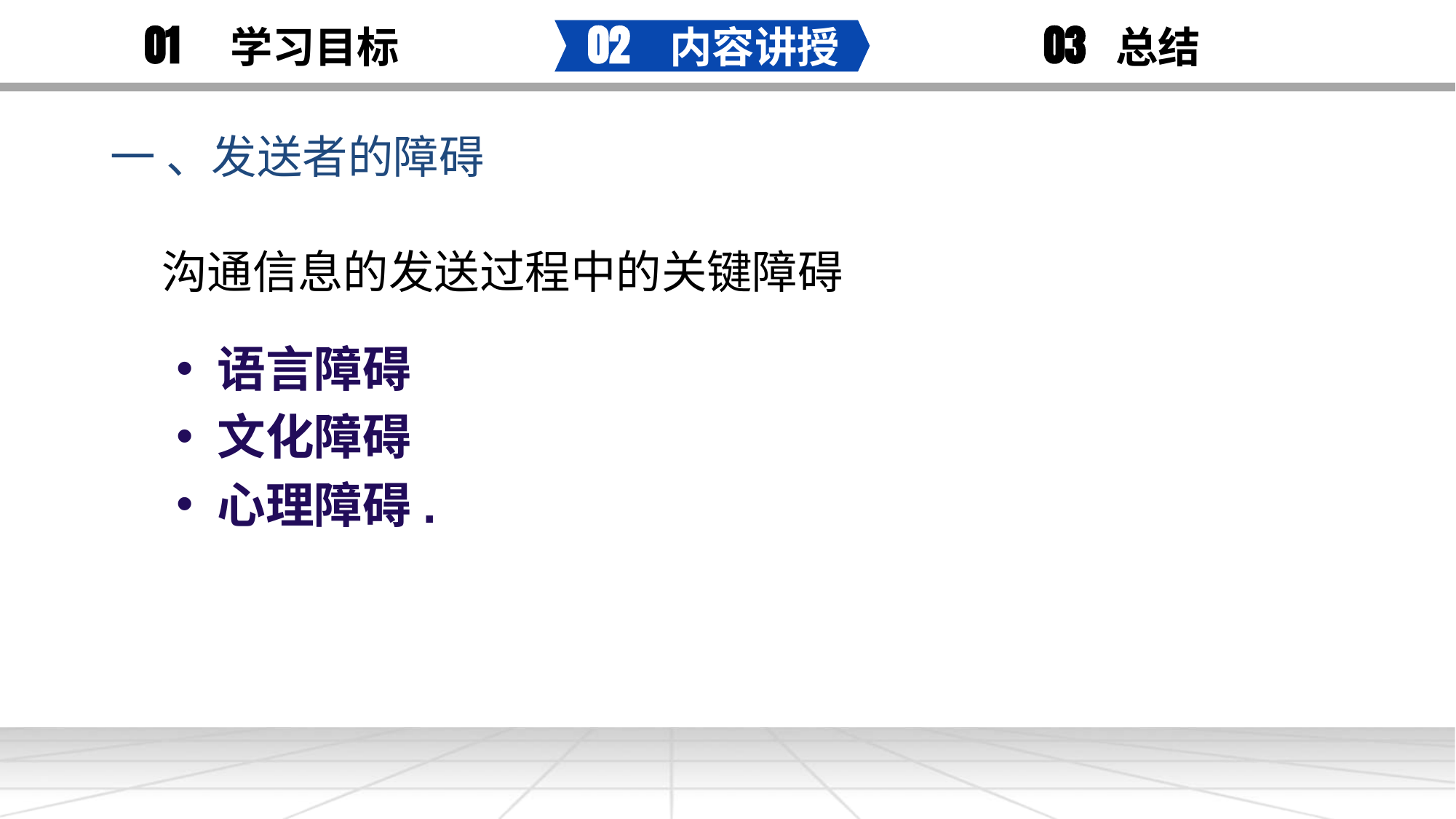

02   内容讲授
03  总结
01    学习目标

一 、发送者的障碍
    沟通信息的发送过程中的关键障碍
语言障碍
文化障碍
心理障碍.